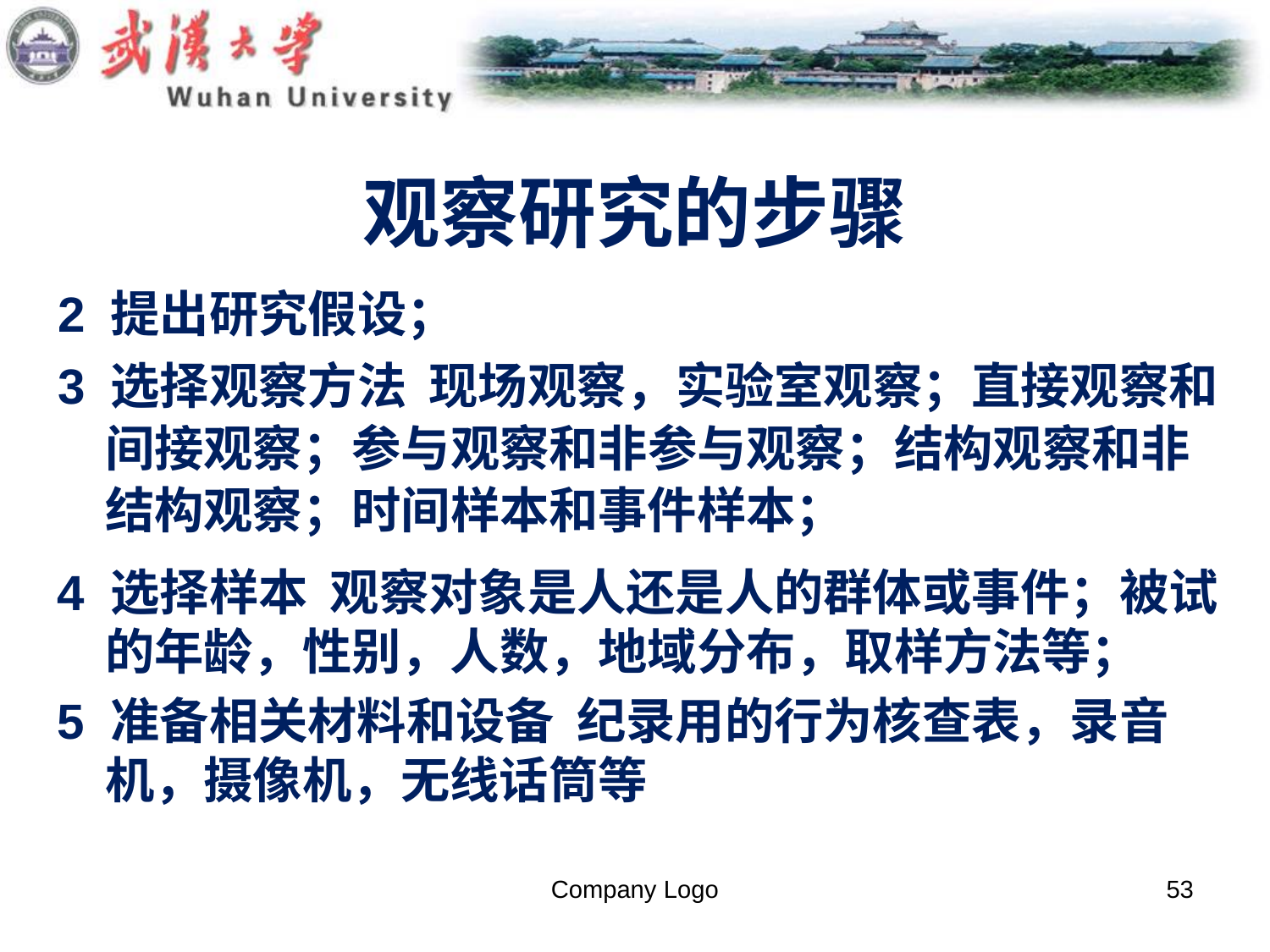

# 观察研究的步骤

2 提出研究假设；
3 选择观察方法  现场观察，实验室观察；直接观察和间接观察；参与观察和非参与观察；结构观察和非结构观察；时间样本和事件样本；

4 选择样本  观察对象是人还是人的群体或事件；被试的年龄，性别，人数，地域分布，取样方法等；
5 准备相关材料和设备  纪录用的行为核查表，录音机，摄像机，无线话筒等
Company Logo
53